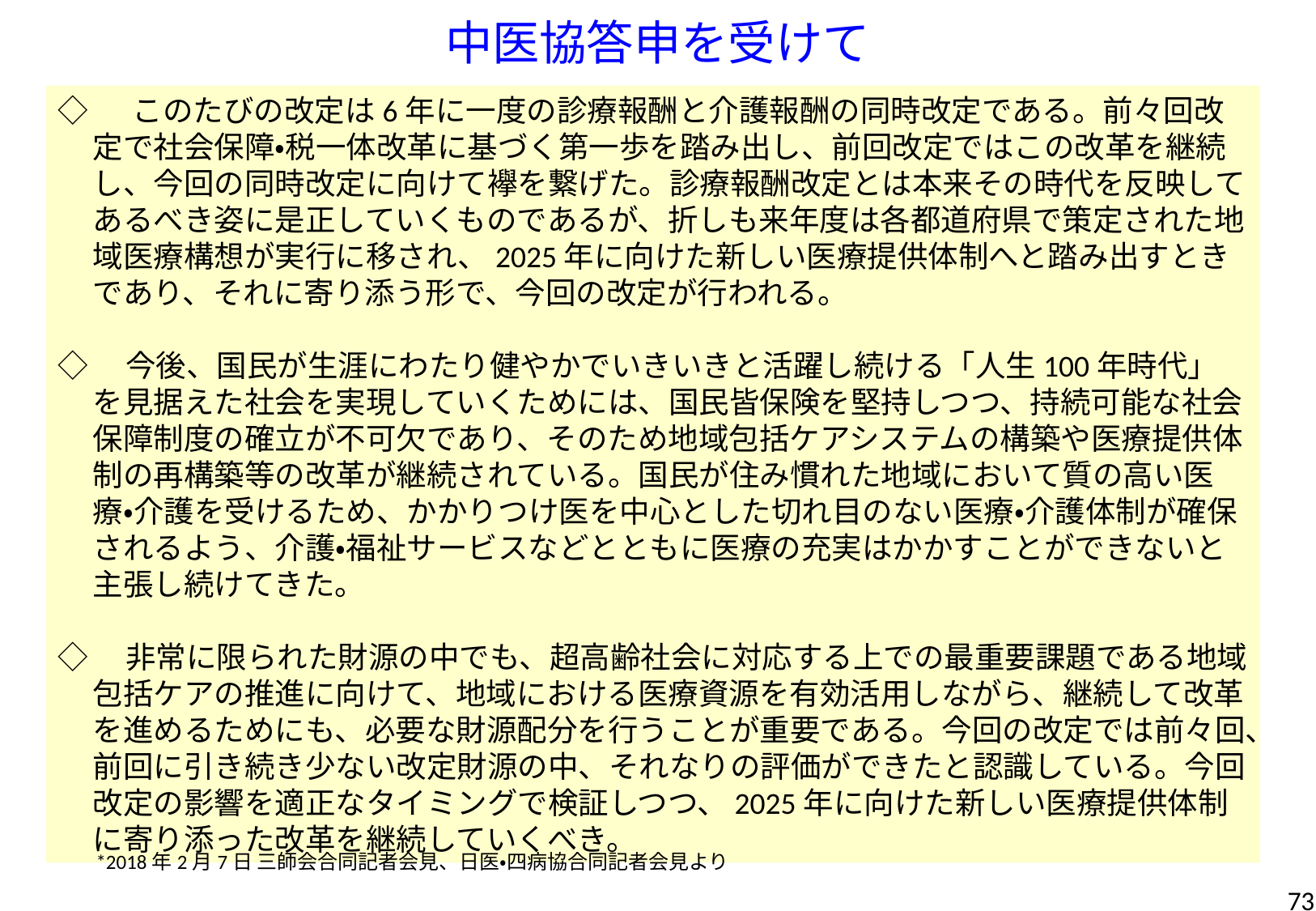

中医協答申を受けて
◇ 　このたびの改定は6年に一度の診療報酬と介護報酬の同時改定である。前々回改定で社会保障・税一体改革に基づく第一歩を踏み出し、前回改定ではこの改革を継続し、今回の同時改定に向けて襷を繋げた。診療報酬改定とは本来その時代を反映してあるべき姿に是正していくものであるが、折しも来年度は各都道府県で策定された地域医療構想が実行に移され、2025年に向けた新しい医療提供体制へと踏み出すときであり、それに寄り添う形で、今回の改定が行われる。

◇　今後、国民が生涯にわたり健やかでいきいきと活躍し続ける「人生100年時代」を見据えた社会を実現していくためには、国民皆保険を堅持しつつ、持続可能な社会保障制度の確立が不可欠であり、そのため地域包括ケアシステムの構築や医療提供体制の再構築等の改革が継続されている。国民が住み慣れた地域において質の高い医療・介護を受けるため、かかりつけ医を中心とした切れ目のない医療・介護体制が確保されるよう、介護・福祉サービスなどとともに医療の充実はかかすことができないと主張し続けてきた。

◇　非常に限られた財源の中でも、超高齢社会に対応する上での最重要課題である地域包括ケアの推進に向けて、地域における医療資源を有効活用しながら、継続して改革を進めるためにも、必要な財源配分を行うことが重要である。今回の改定では前々回、前回に引き続き少ない改定財源の中、それなりの評価ができたと認識している。今回改定の影響を適正なタイミングで検証しつつ、2025年に向けた新しい医療提供体制に寄り添った改革を継続していくべき。
*2018年2月7日 三師会合同記者会見、日医・四病協合同記者会見より
73